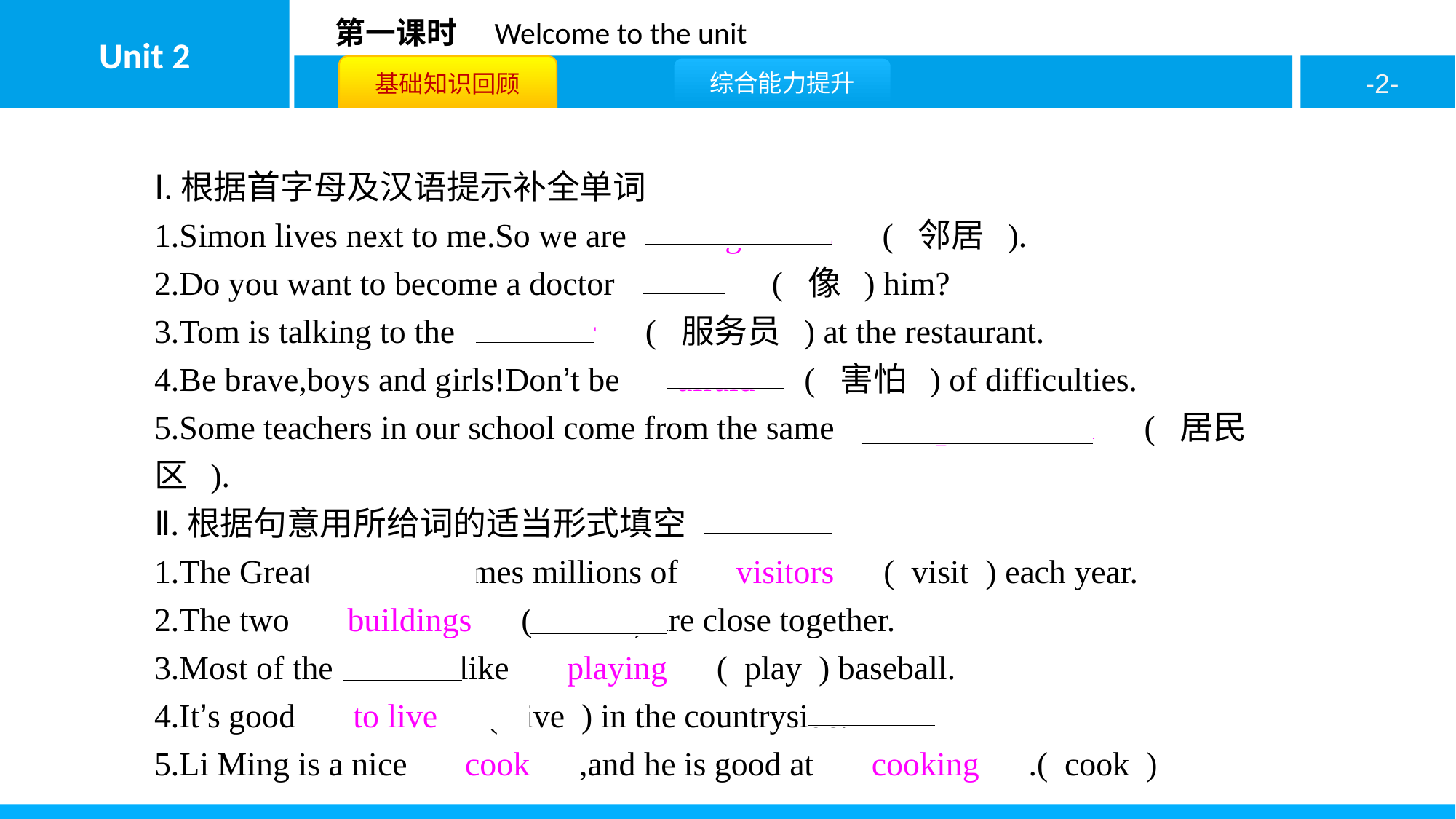

Ⅰ.根据首字母及汉语提示补全单词
1.Simon lives next to me.So we are 　neighbours　(  邻居  ).
2.Do you want to become a doctor 　like　(  像  ) him?
3.Tom is talking to the 　waiter　(  服务员  ) at the restaurant.
4.Be brave,boys and girls!Don’t be 　afraid　(  害怕  ) of difficulties.
5.Some teachers in our school come from the same 　neighbourhood　(  居民区  ).
Ⅱ.根据句意用所给词的适当形式填空
1.The Great Wall welcomes millions of 　visitors　(  visit  ) each year.
2.The two 　buildings　(  build  ) are close together.
3.Most of the children like 　playing　(  play  ) baseball.
4.It’s good 　to live　(  live  ) in the countryside.
5.Li Ming is a nice 　cook　,and he is good at 　cooking　.(  cook  )